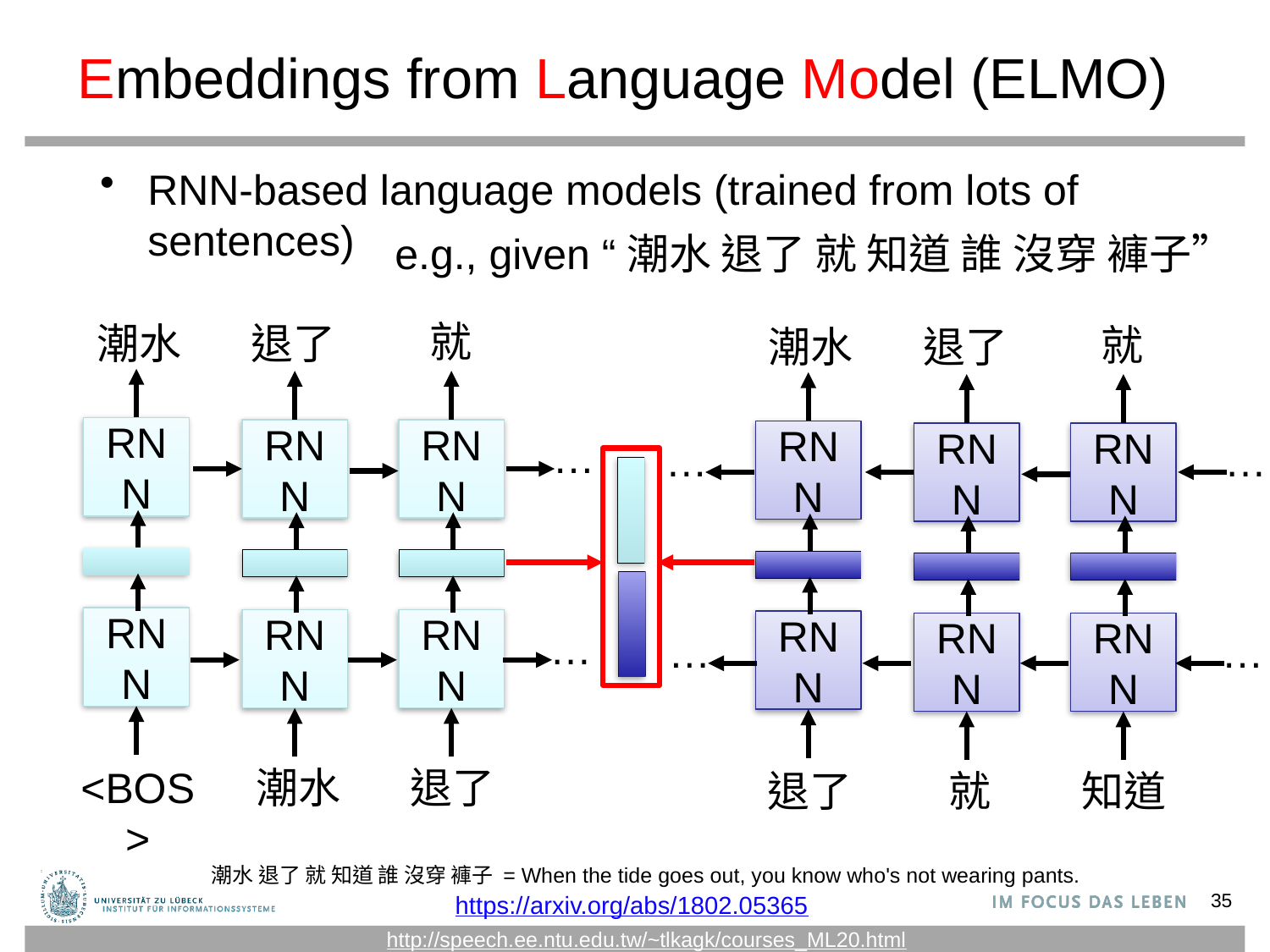

# Embeddings from Language Model (ELMO)
RNN-based language models (trained from lots of sentences)
e.g., given “潮水 退了 就 知道 誰 沒穿 褲子”
就
潮水
退了
就
潮水
退了
RNN
RNN
RNN
RNN
RNN
RNN
…
…
…
…

RNN
RNN
RNN
RNN
RNN
RNN
…
…
潮水
退了
<BOS>
就
知道
退了
潮水 退了 就 知道 誰 沒穿 褲子 = When the tide goes out, you know who's not wearing pants.
https://arxiv.org/abs/1802.05365
35
http://speech.ee.ntu.edu.tw/~tlkagk/courses_ML20.html